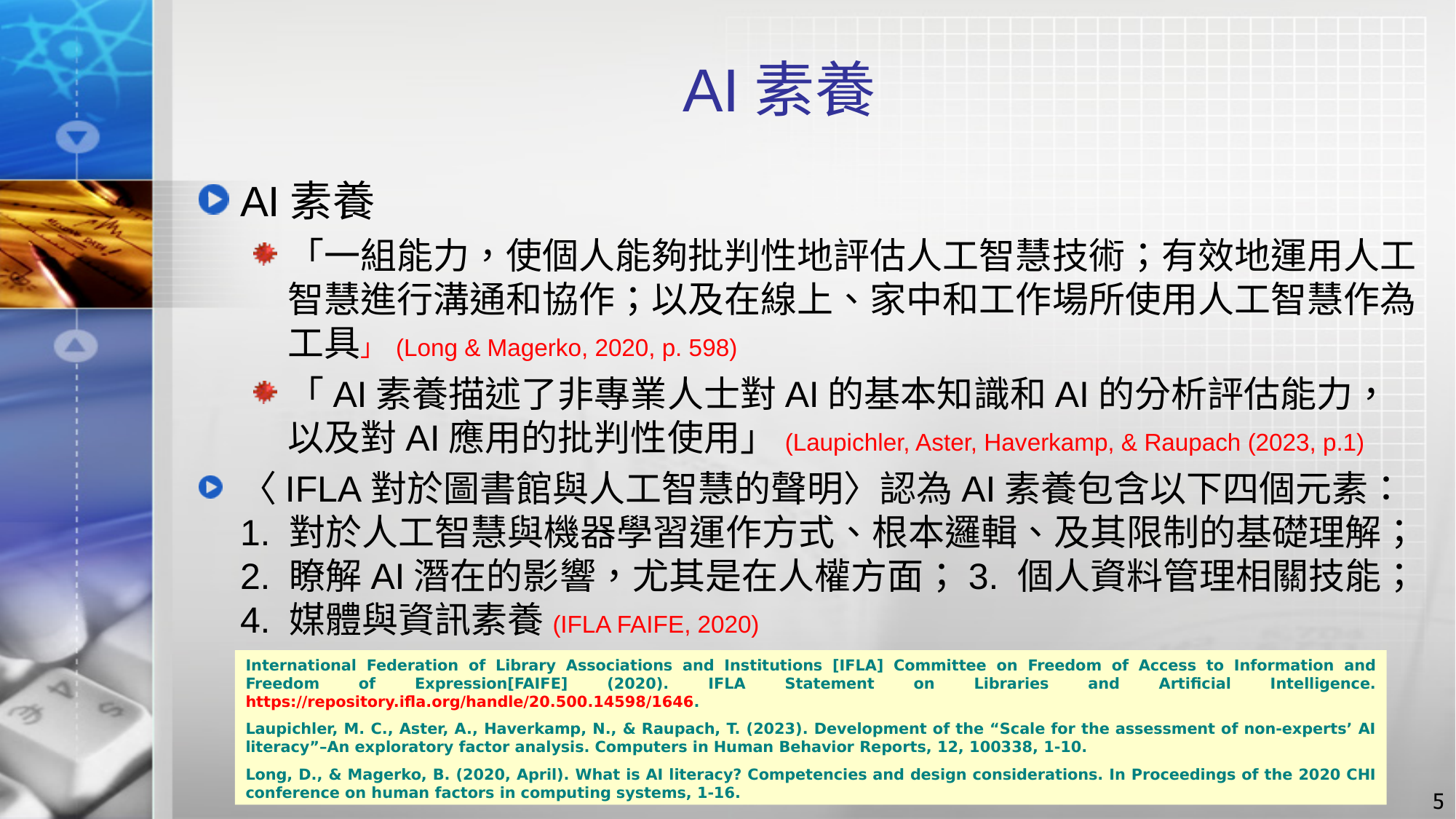

# AI素養
AI素養
「一組能力，使個人能夠批判性地評估人工智慧技術；有效地運用人工智慧進行溝通和協作；以及在線上、家中和工作場所使用人工智慧作為工具」 (Long & Magerko, 2020, p. 598)
「AI素養描述了非專業人士對AI的基本知識和AI的分析評估能力，以及對AI應用的批判性使用」(Laupichler, Aster, Haverkamp, & Raupach (2023, p.1)
〈IFLA對於圖書館與人工智慧的聲明〉認為AI素養包含以下四個元素：1. 對於人工智慧與機器學習運作方式、根本邏輯、及其限制的基礎理解；2. 瞭解AI潛在的影響，尤其是在人權方面；3. 個人資料管理相關技能；4. 媒體與資訊素養(IFLA FAIFE, 2020)

International Federation of Library Associations and Institutions [IFLA] Committee on Freedom of Access to Information and Freedom of Expression[FAIFE] (2020). IFLA Statement on Libraries and Artificial Intelligence. https://repository.ifla.org/handle/20.500.14598/1646.
Laupichler, M. C., Aster, A., Haverkamp, N., & Raupach, T. (2023). Development of the “Scale for the assessment of non-experts’ AI literacy”–An exploratory factor analysis. Computers in Human Behavior Reports, 12, 100338, 1-10.
Long, D., & Magerko, B. (2020, April). What is AI literacy? Competencies and design considerations. In Proceedings of the 2020 CHI conference on human factors in computing systems, 1-16.
5